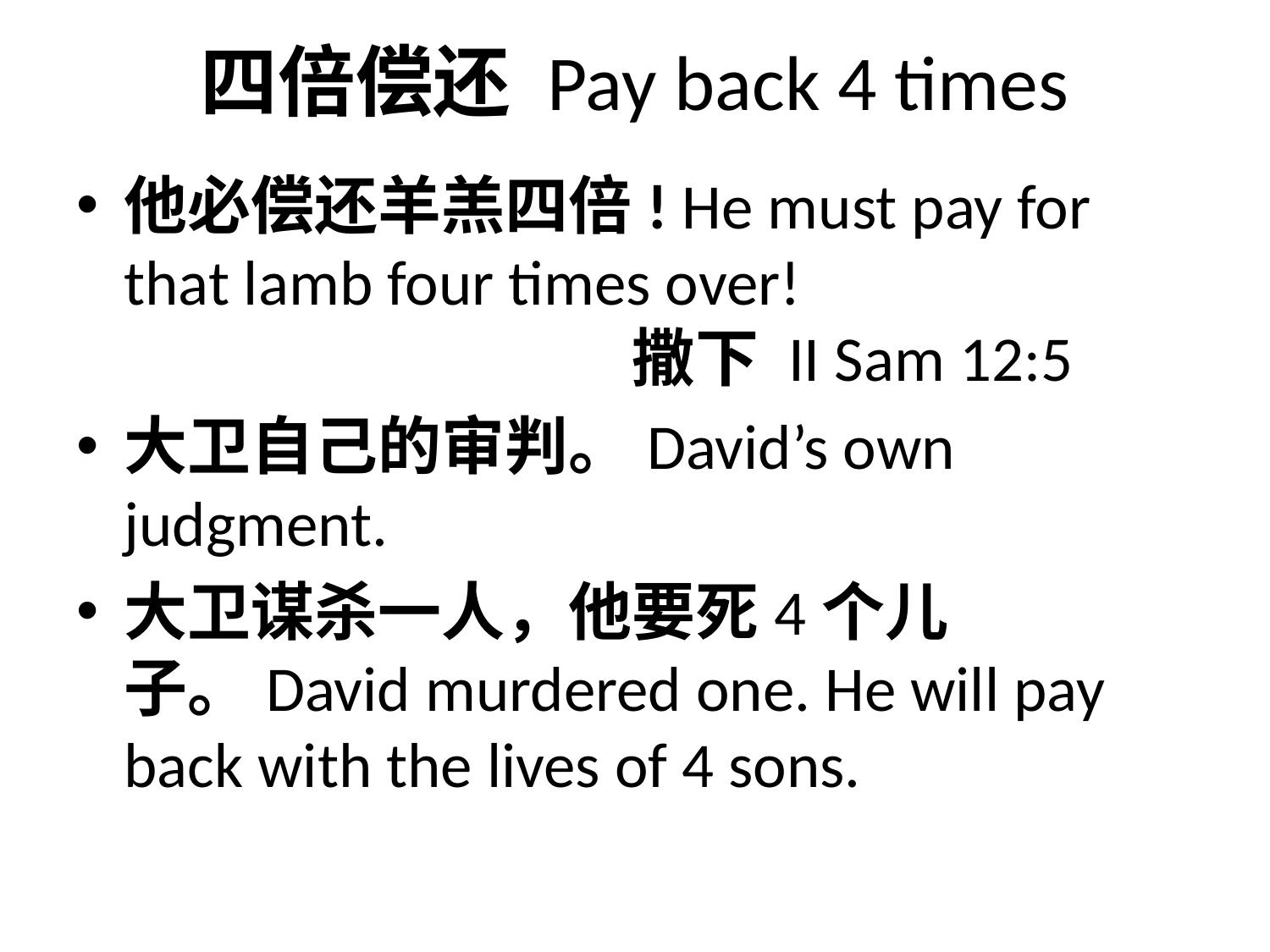

# 四倍偿还 Pay back 4 times
他必偿还羊羔四倍! He must pay for that lamb four times over!							撒下 II Sam 12:5
大卫自己的审判。David’s own judgment.
大卫谋杀一人，他要死4个儿子。David murdered one. He will pay back with the lives of 4 sons.